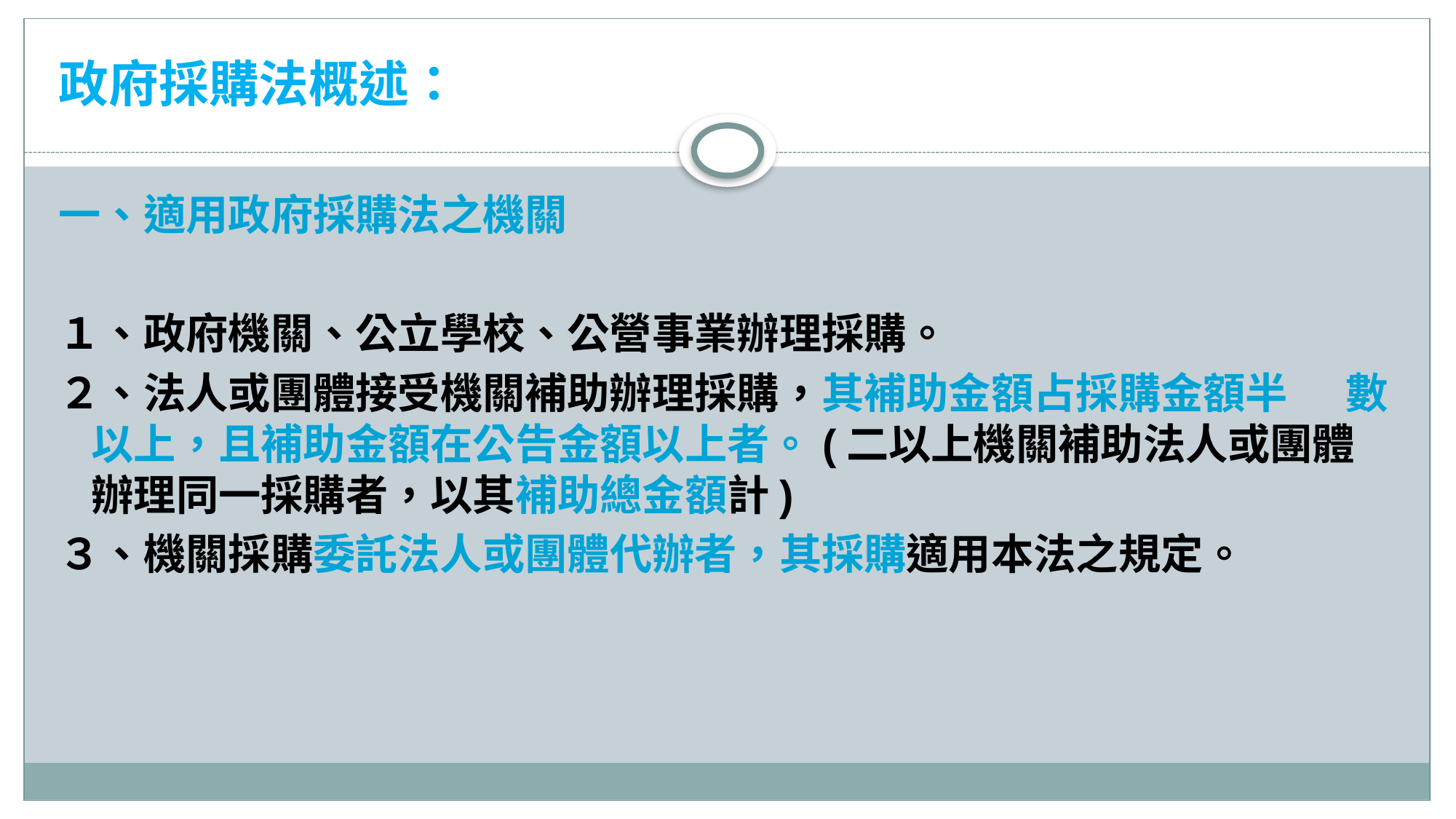

# 政府採購法概述：
一、適用政府採購法之機關

１、政府機關、公立學校、公營事業辦理採購。
２、法人或團體接受機關補助辦理採購，其補助金額占採購金額半      數以上，且補助金額在公告金額以上者。(二以上機關補助法人或團體辦理同一採購者，以其補助總金額計)
３、機關採購委託法人或團體代辦者，其採購適用本法之規定。